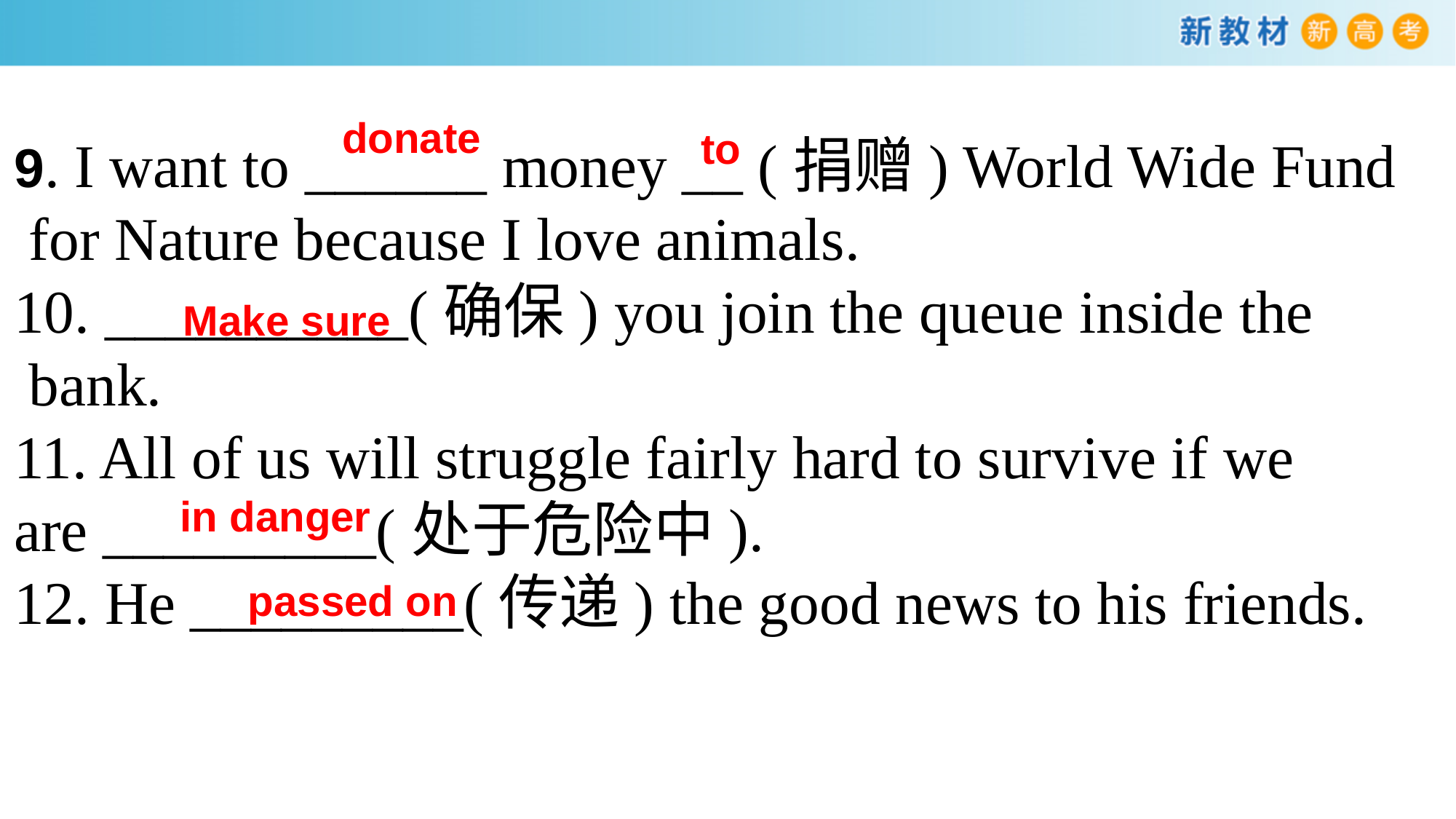

donate
to
9. I want to ______ money __ (捐赠) World Wide Fund
 for Nature because I love animals.
10. __________(确保) you join the queue inside the
 bank.
11. All of us will struggle fairly hard to survive if we
are _________(处于危险中).
12. He _________(传递) the good news to his friends.
Make sure
in danger
passed on